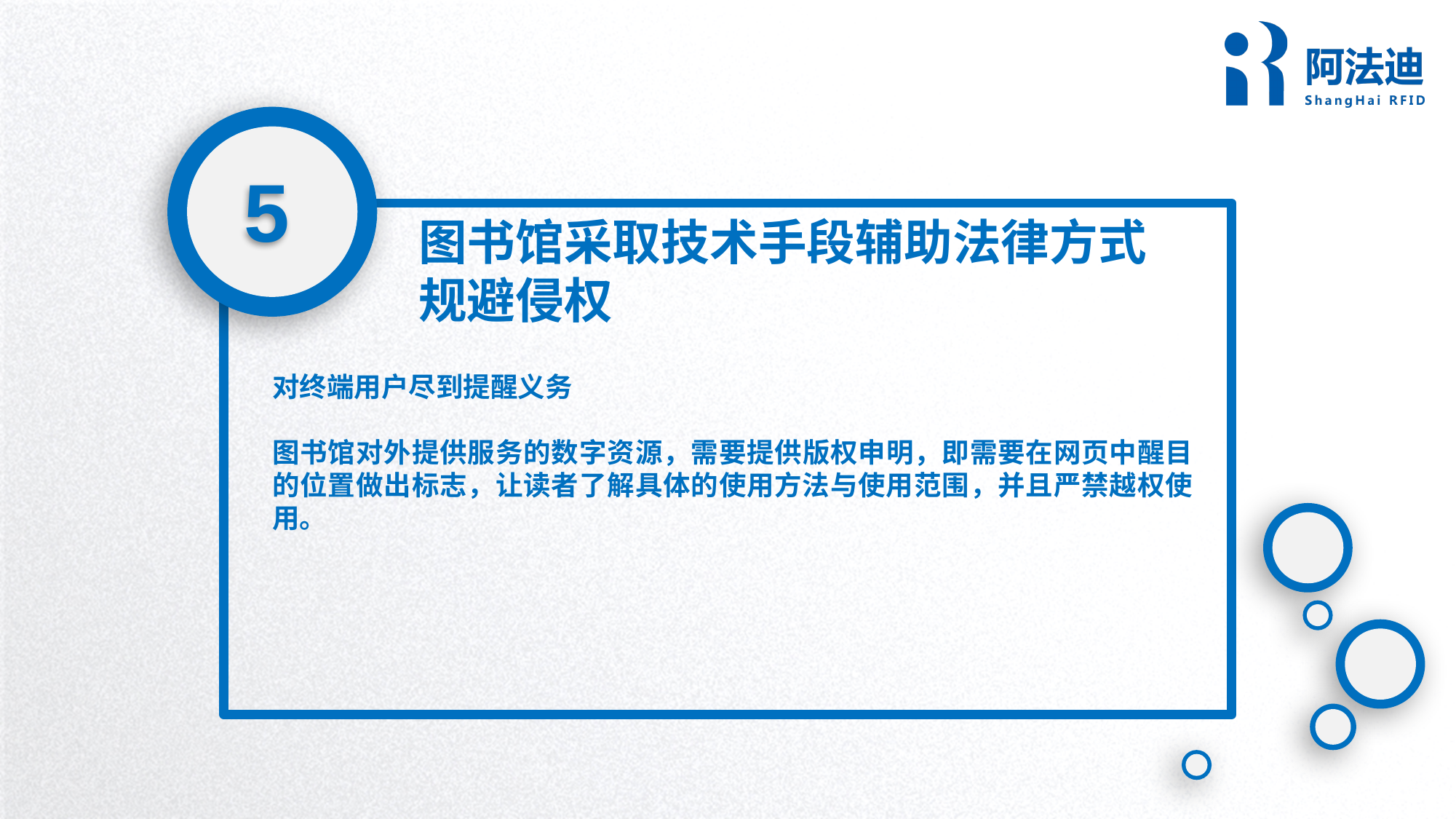

5

图书馆采取技术手段辅助法律方式规避侵权
对终端用户尽到提醒义务

图书馆对外提供服务的数字资源，需要提供版权申明，即需要在网页中醒目的位置做出标志，让读者了解具体的使用方法与使用范围，并且严禁越权使用。

延时符